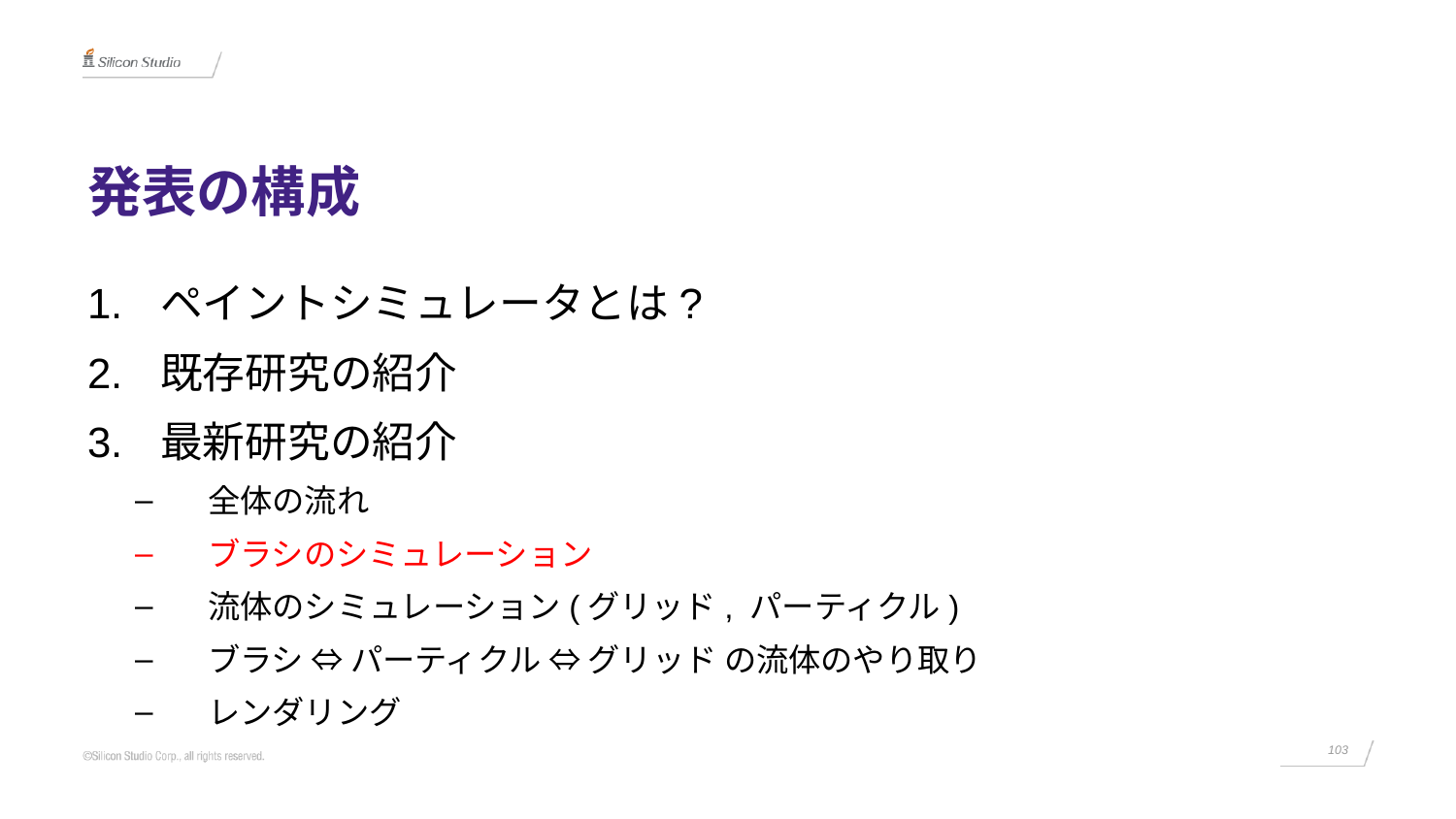

# 発表の構成
ペイントシミュレータとは?
既存研究の紹介
最新研究の紹介
全体の流れ
ブラシのシミュレーション
流体のシミュレーション(グリッド, パーティクル)
ブラシ ⇔ パーティクル ⇔ グリッド の流体のやり取り
レンダリング
103